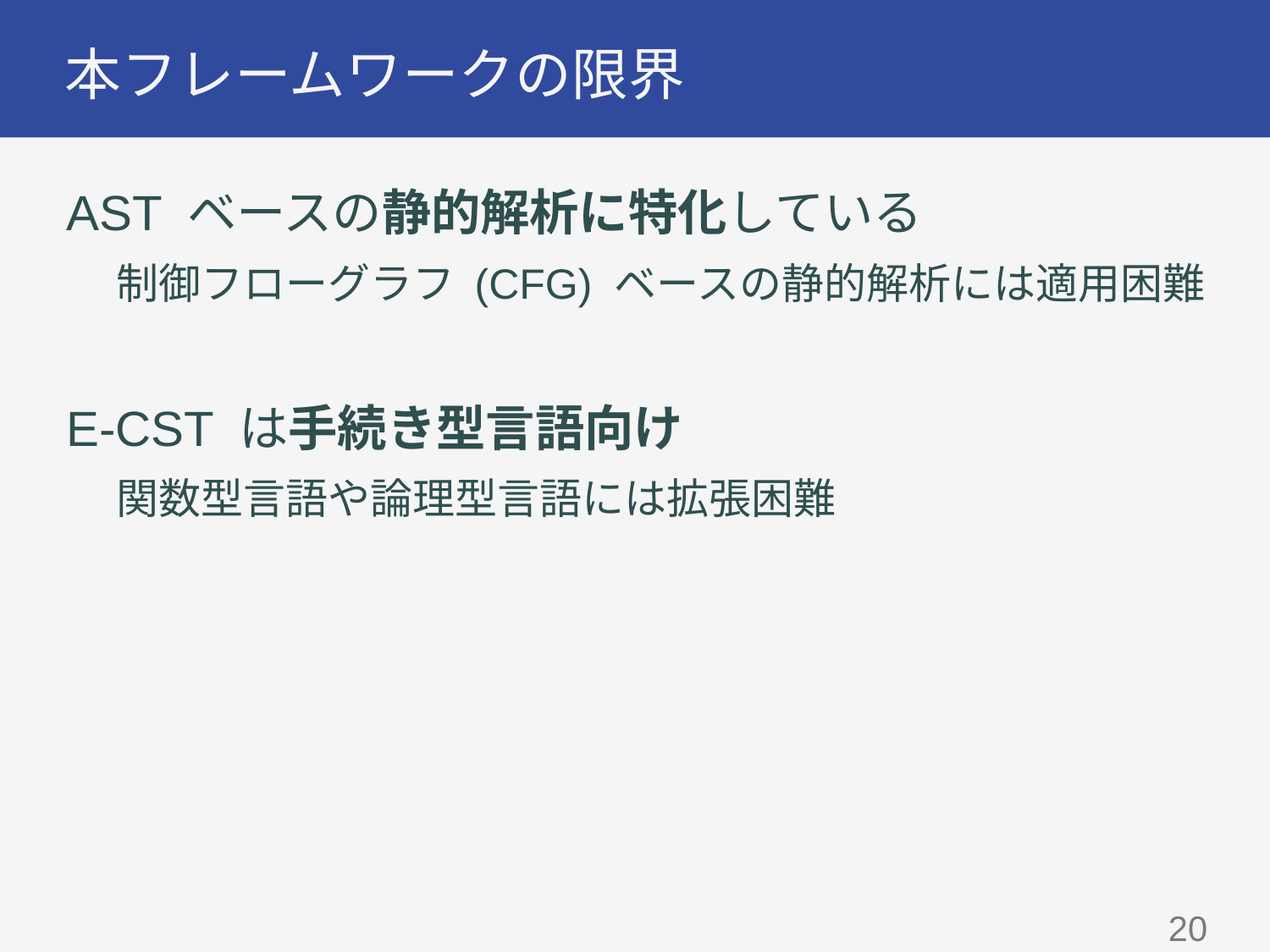

# 本フレームワークの限界
AST ベースの静的解析に特化している
制御フローグラフ (CFG) ベースの静的解析には適用困難

E-CST は手続き型言語向け
関数型言語や論理型言語には拡張困難
20